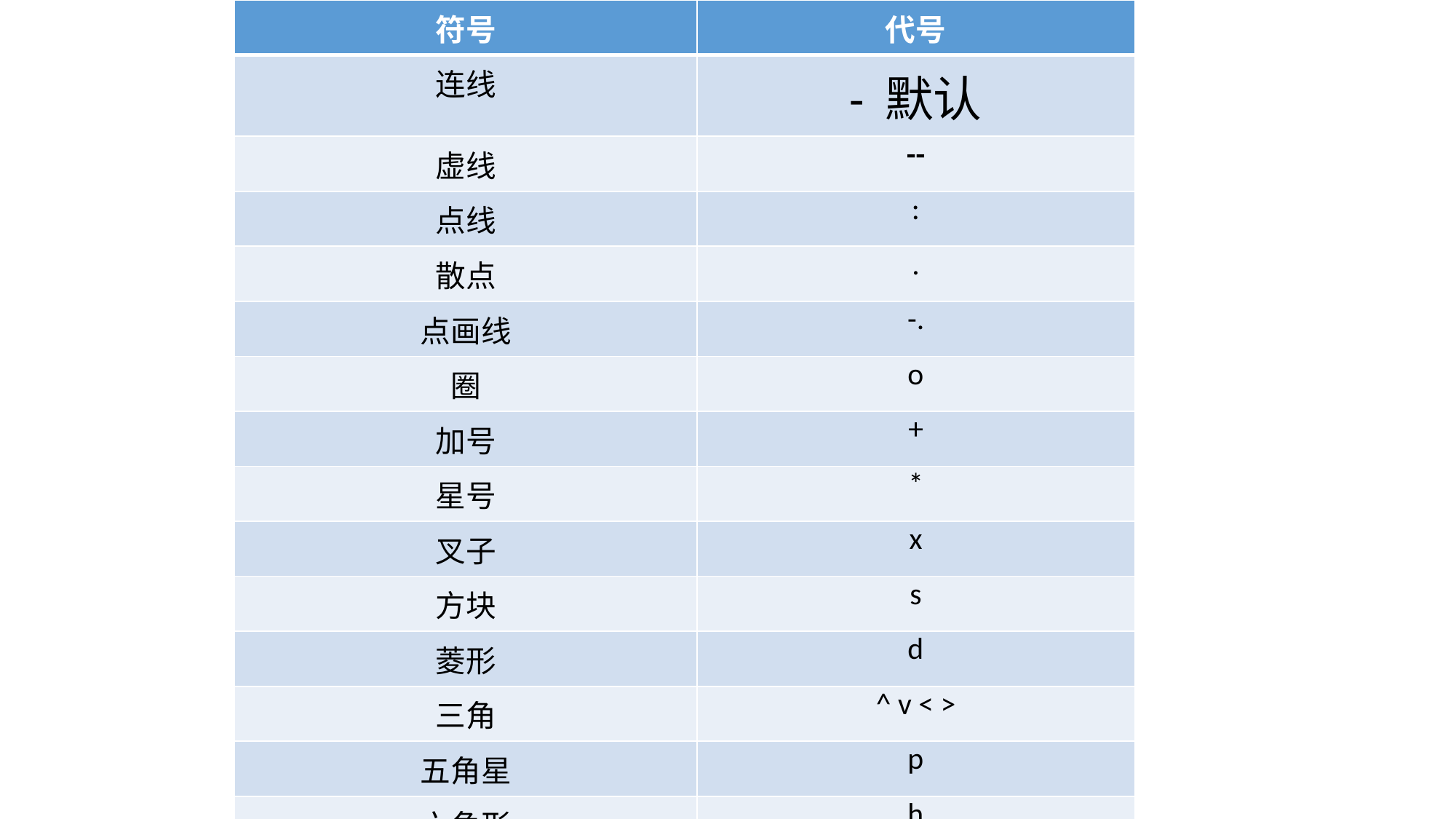

| 符号 | 代号 |
| --- | --- |
| 连线 | - 默认 |
| 虚线 | -- |
| 点线 | : |
| 散点 | . |
| 点画线 | -. |
| 圈 | o |
| 加号 | + |
| 星号 | \* |
| 叉子 | x |
| 方块 | s |
| 菱形 | d |
| 三角 | ^ v < > |
| 五角星 | p |
| 六角形 | h |